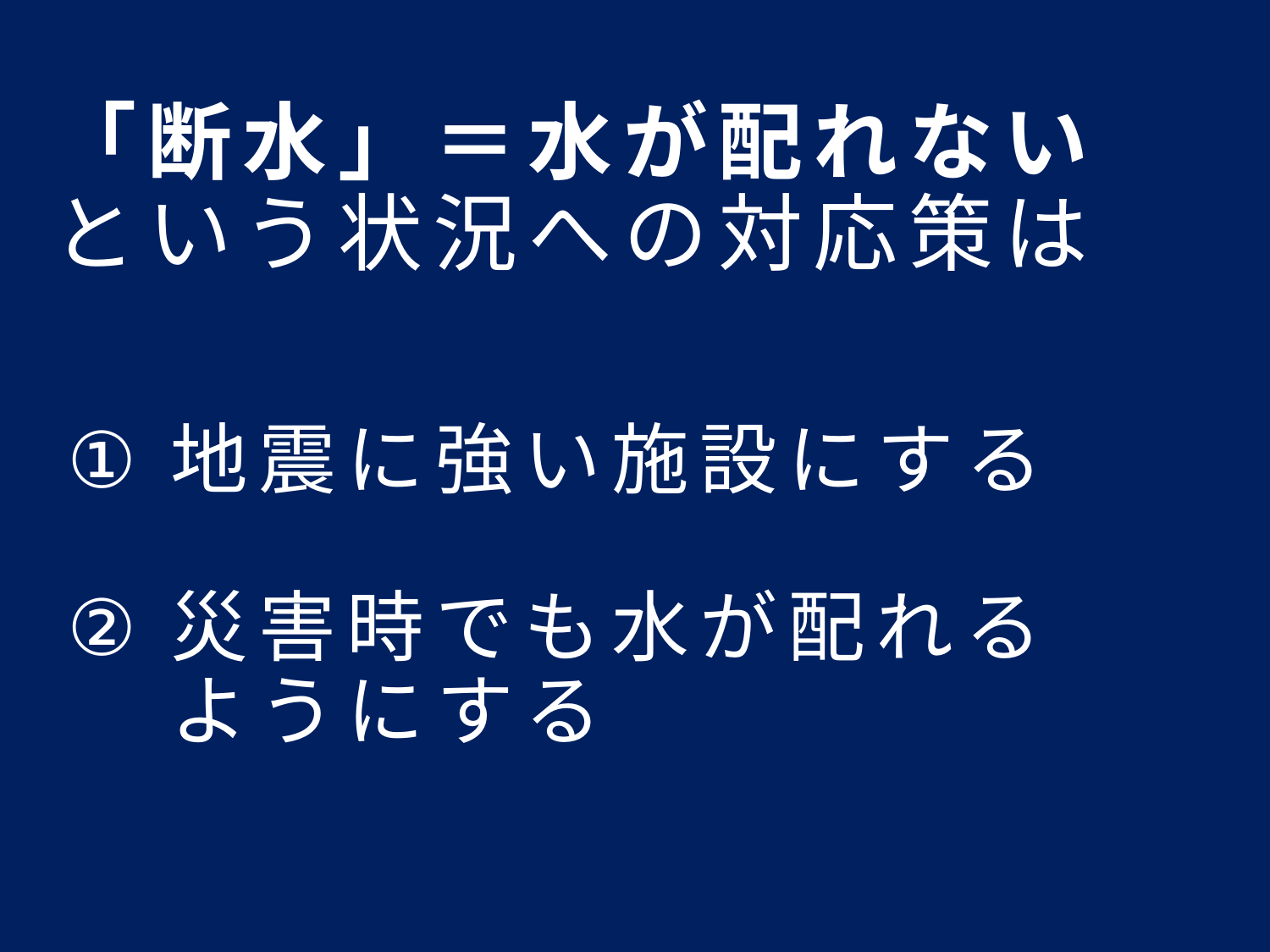

# 「断水」＝水が配れない という状況への対応策は
地震に強い施設にする

災害時でも水が配れるようにする